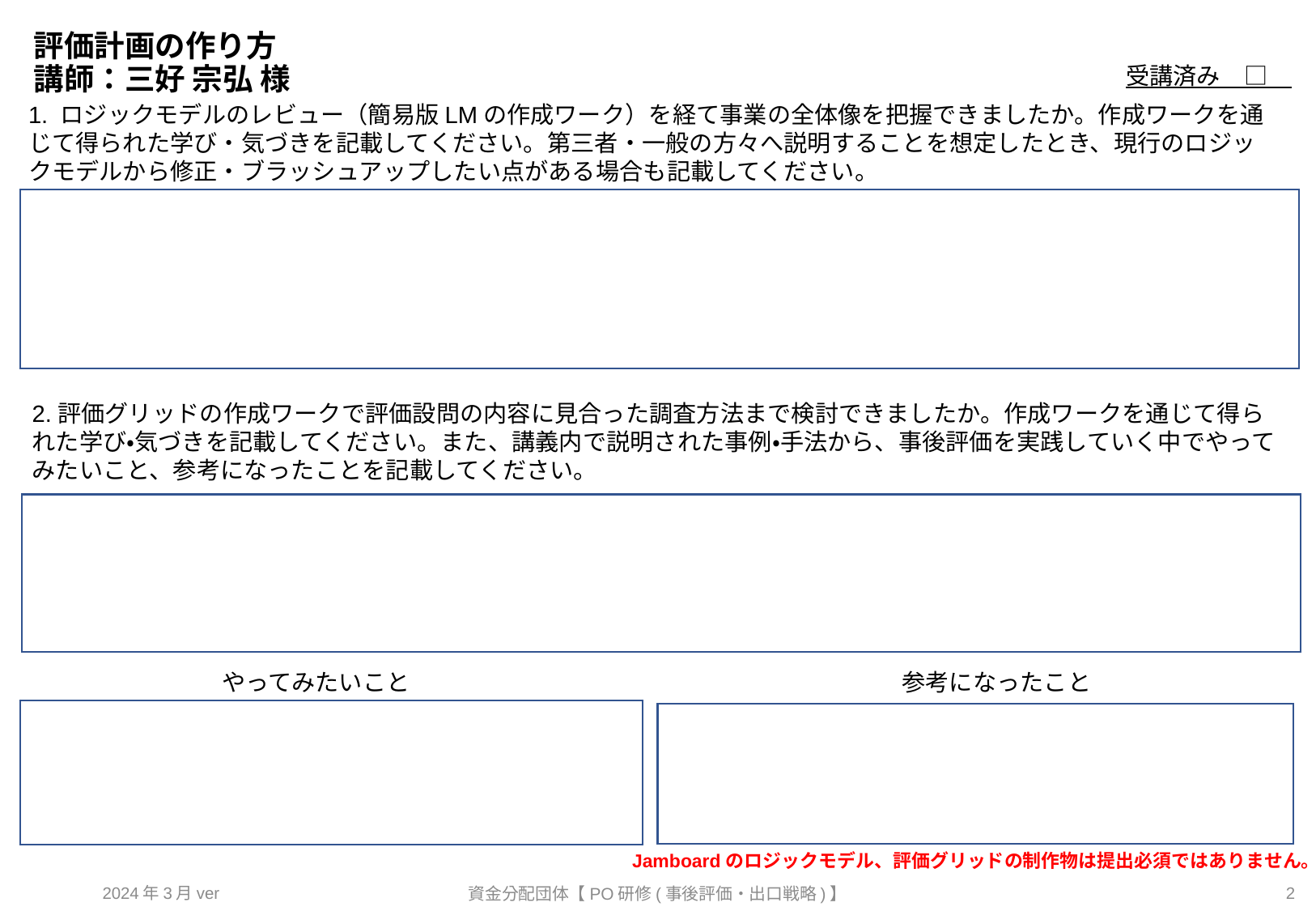

# 評価計画の作り方 講師：三好 宗弘 様
受講済み　□
1. ロジックモデルのレビュー（簡易版LMの作成ワーク）を経て事業の全体像を把握できましたか。作成ワークを通じて得られた学び・気づきを記載してください。第三者・一般の方々へ説明することを想定したとき、現行のロジックモデルから修正・ブラッシュアップしたい点がある場合も記載してください。

2.評価グリッドの作成ワークで評価設問の内容に見合った調査方法まで検討できましたか。作成ワークを通じて得られた学び・気づきを記載してください。また、講義内で説明された事例・手法から、事後評価を実践していく中でやってみたいこと、参考になったことを記載してください。

参考になったこと

やってみたいこと

次のページに続きます
Jamboardのロジックモデル、評価グリッドの制作物は提出必須ではありません。
2024年3月ver
資金分配団体【PO研修(事後評価・出口戦略)】
2